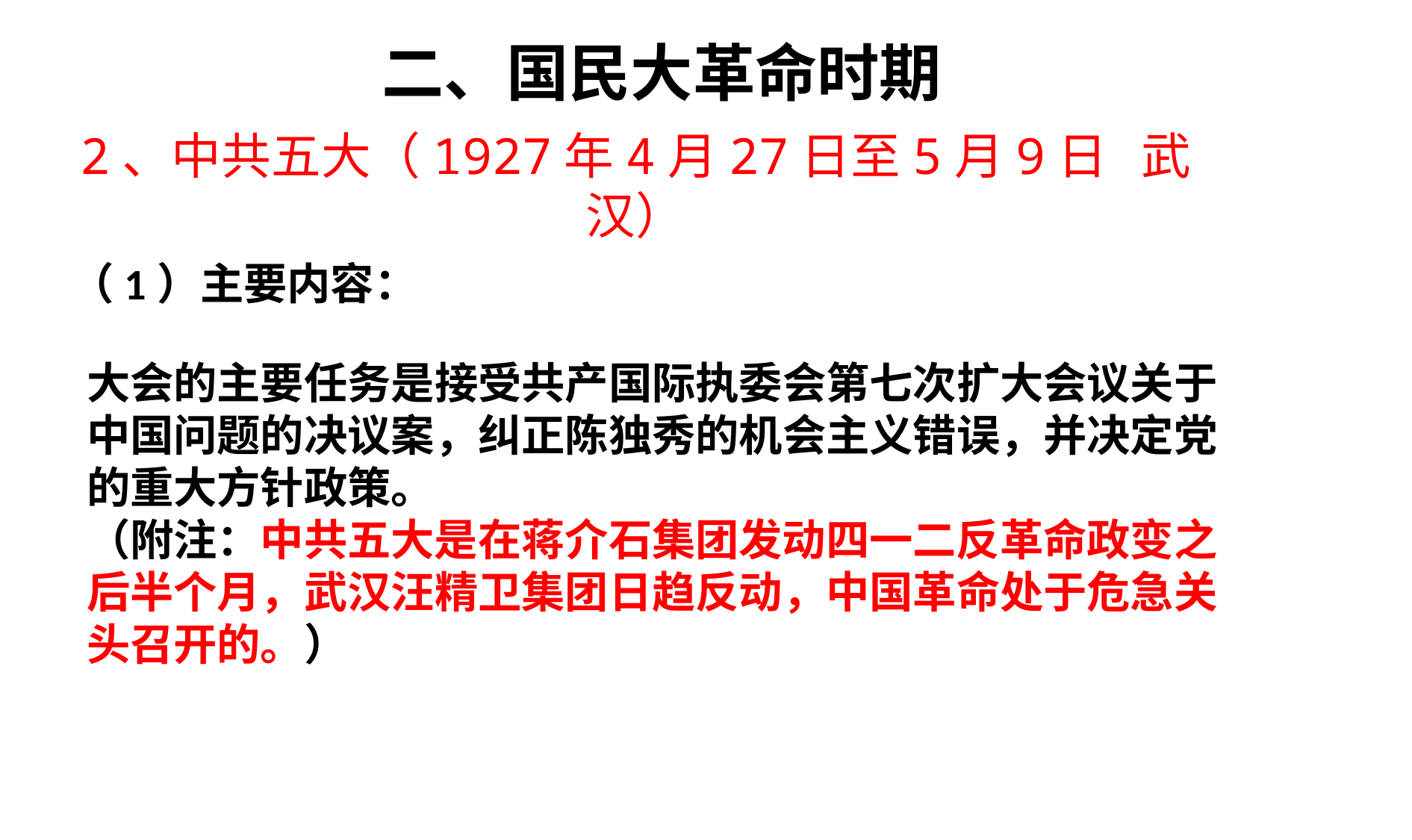

二、国民大革命时期
# 2、中共五大（1927年4月27日至5月9日   武汉）
（1）主要内容：
大会的主要任务是接受共产国际执委会第七次扩大会议关于中国问题的决议案，纠正陈独秀的机会主义错误，并决定党的重大方针政策。
（附注：中共五大是在蒋介石集团发动四一二反革命政变之后半个月，武汉汪精卫集团日趋反动，中国革命处于危急关头召开的。）